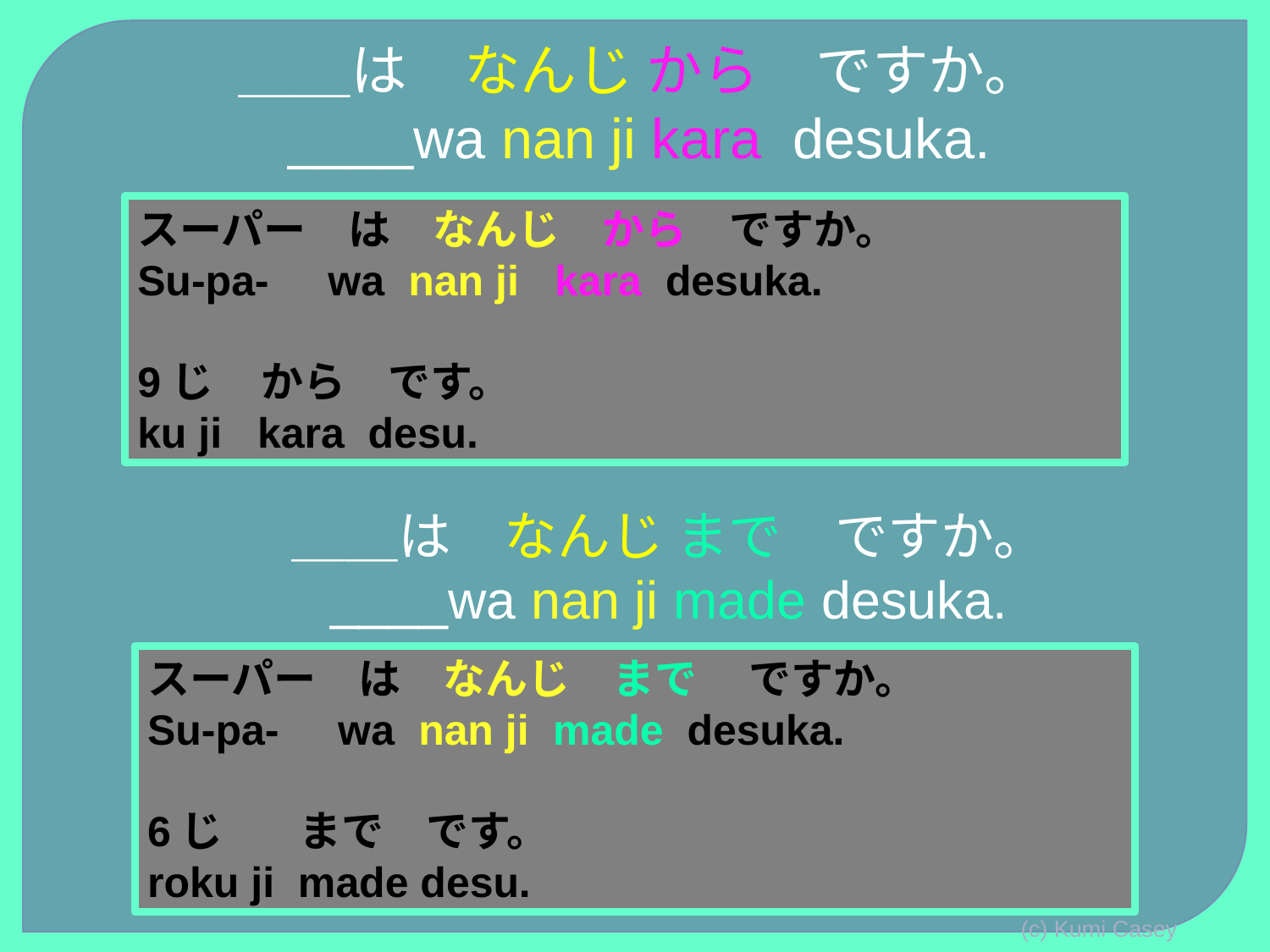

# ＿＿は　なんじ から　ですか。 ____wa nan ji kara  desuka.
スーパー　は　なんじ　から　ですか。
Su-pa-     wa  nan ji   kara  desuka.

9じ     から　です。
ku ji   kara  desu.
＿＿は　なんじ まで　ですか。
____wa nan ji made desuka.
スーパー　は　なんじ　まで　 ですか。
Su-pa-     wa  nan ji  made  desuka.

6じ        まで　です。
roku ji  made desu.
(c) Kumi Casey